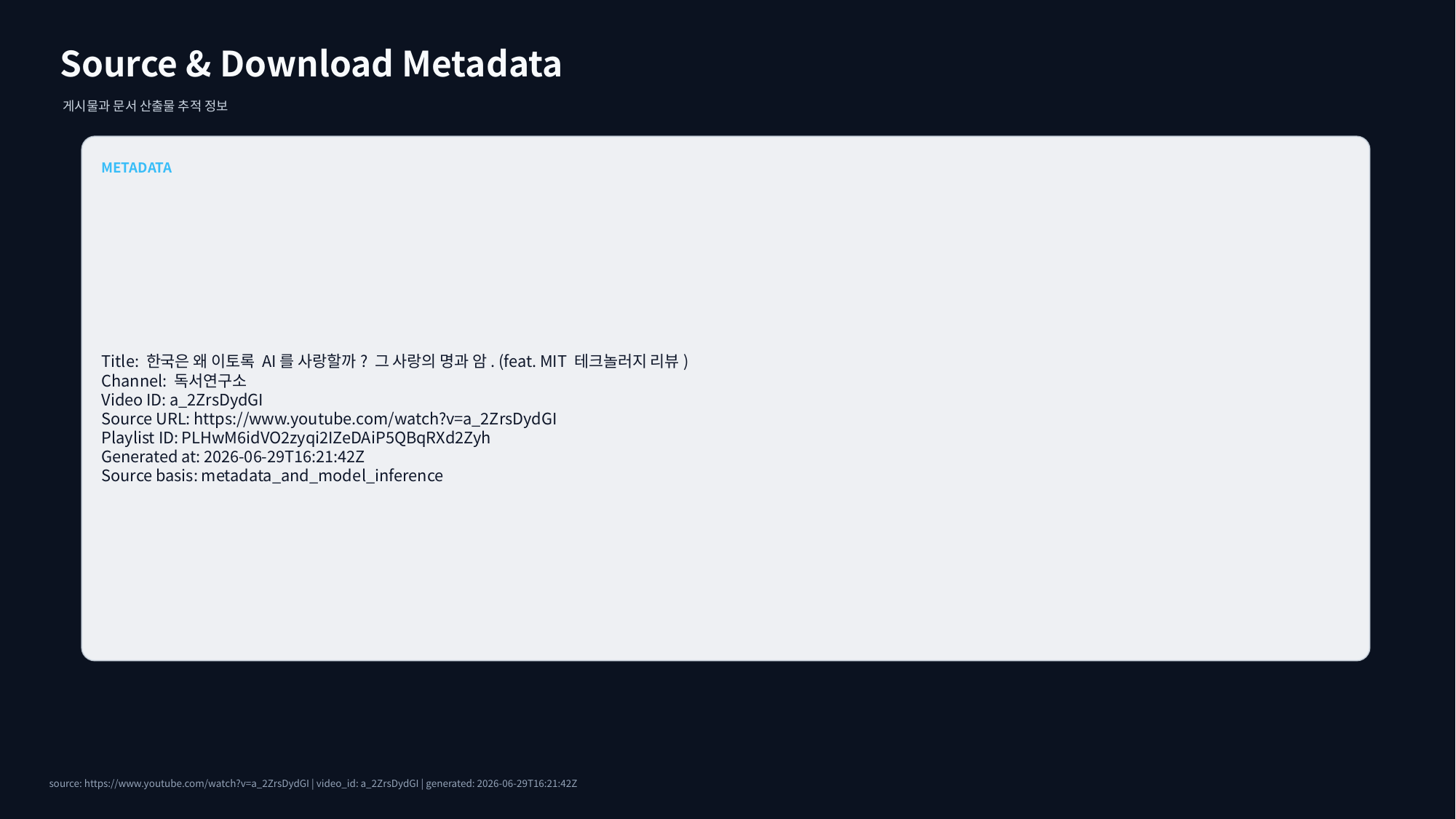

Source & Download Metadata
게시물과 문서 산출물 추적 정보

METADATA
Title: 한국은 왜 이토록 AI를 사랑할까? 그 사랑의 명과 암. (feat. MIT 테크놀러지 리뷰)
Channel: 독서연구소
Video ID: a_2ZrsDydGI
Source URL: https://www.youtube.com/watch?v=a_2ZrsDydGI
Playlist ID: PLHwM6idVO2zyqi2IZeDAiP5QBqRXd2Zyh
Generated at: 2026-06-29T16:21:42Z
Source basis: metadata_and_model_inference
source: https://www.youtube.com/watch?v=a_2ZrsDydGI | video_id: a_2ZrsDydGI | generated: 2026-06-29T16:21:42Z